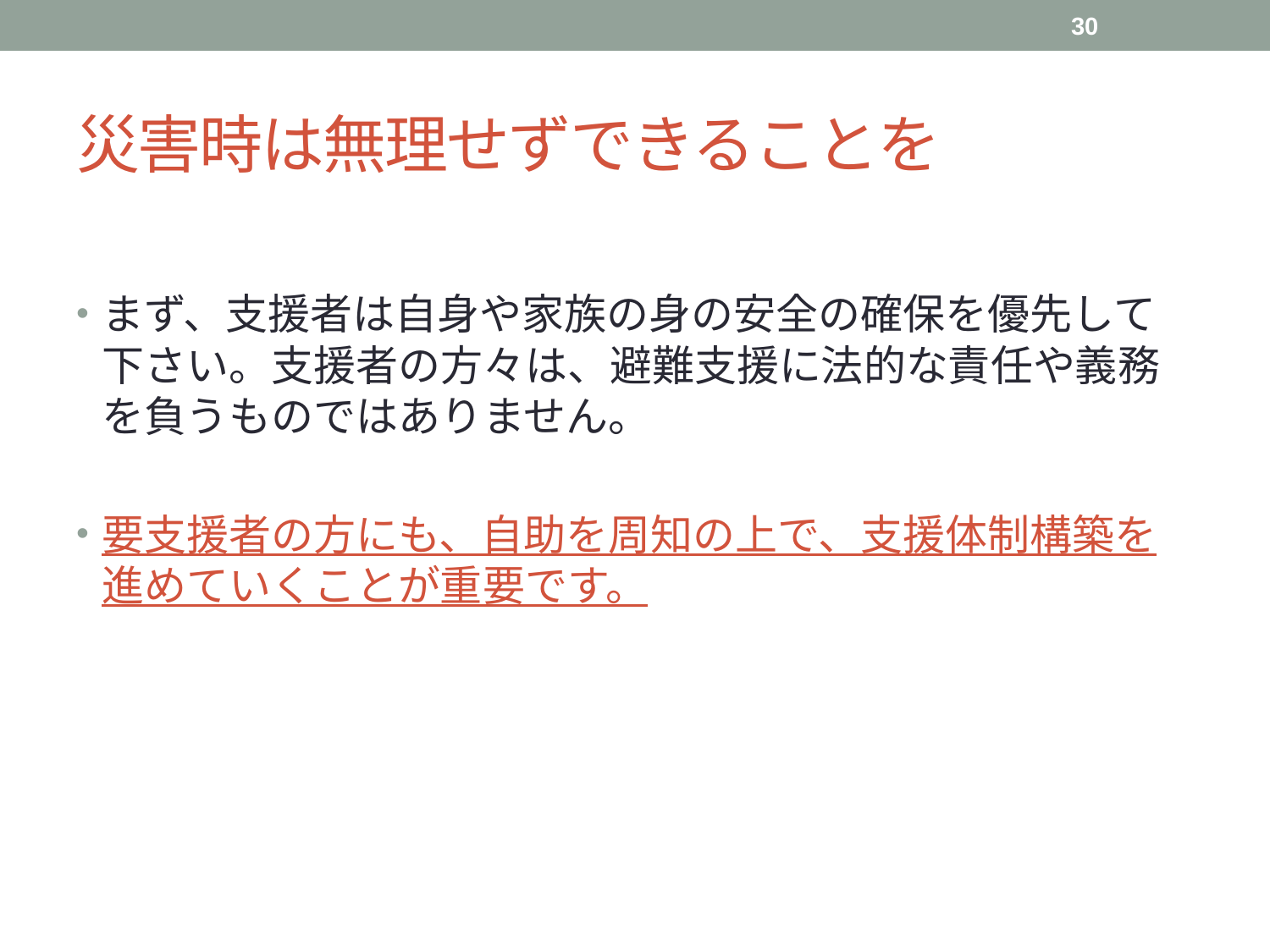

30
# 災害時は無理せずできることを

まず、支援者は自身や家族の身の安全の確保を優先して下さい。支援者の方々は、避難支援に法的な責任や義務を負うものではありません。

要支援者の方にも、自助を周知の上で、支援体制構築を進めていくことが重要です。